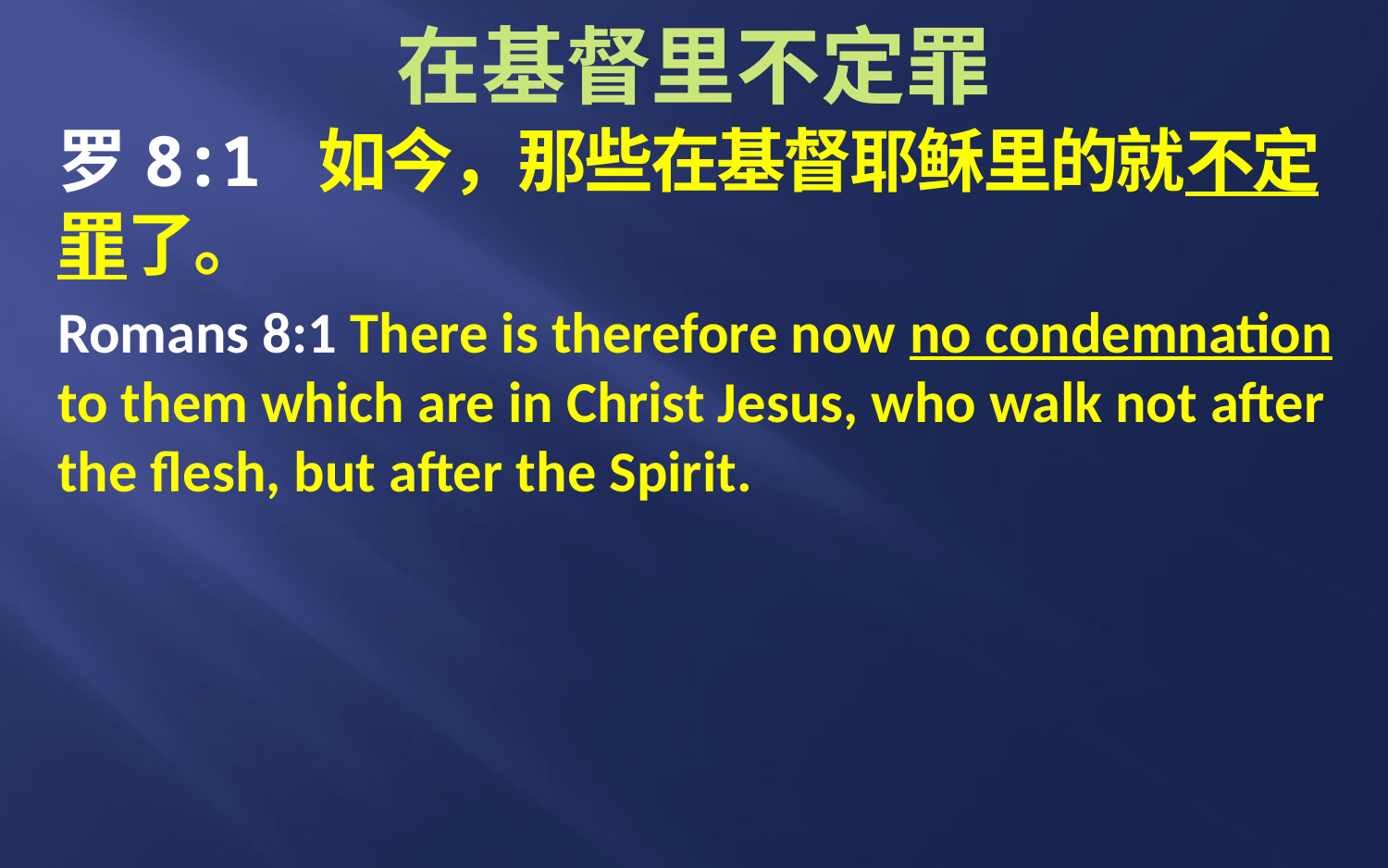

# 在基督里不定罪
罗8:1 如今，那些在基督耶稣里的就不定罪了。
Romans 8:1 There is therefore now no condemnation to them which are in Christ Jesus, who walk not after the flesh, but after the Spirit.